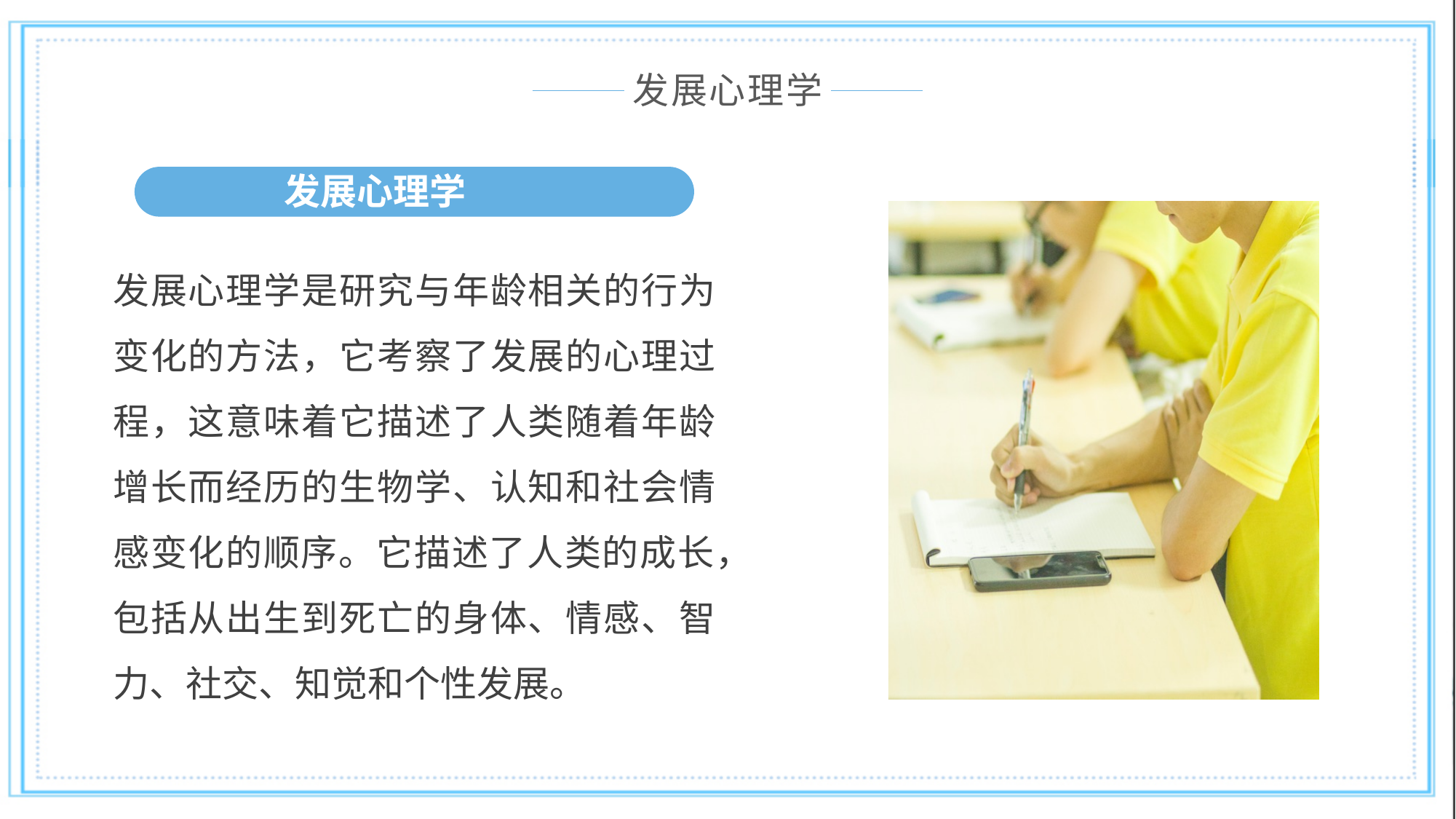

发展心理学
发展心理学

发展心理学是研究与年龄相关的行为变化的方法，它考察了发展的心理过程，这意味着它描述了人类随着年龄增长而经历的生物学、认知和社会情感变化的顺序。它描述了人类的成长，包括从出生到死亡的身体、情感、智力、社交、知觉和个性发展。